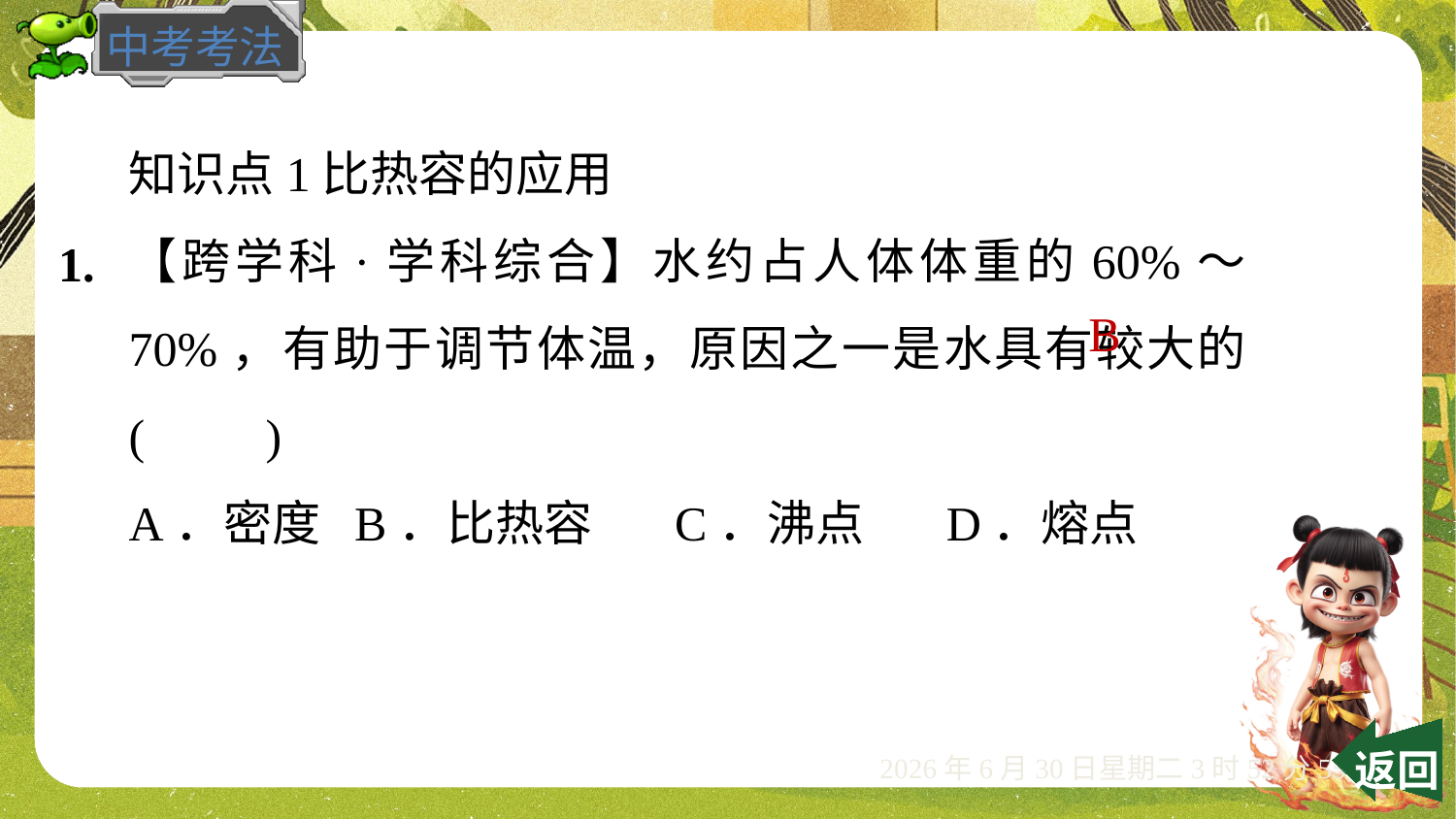

知识点1比热容的应用
【跨学科·学科综合】水约占人体体重的60%～70%，有助于调节体温，原因之一是水具有较大的(　　)
A．密度  B．比热容  　C．沸点  　D．熔点
1.
B
 返回